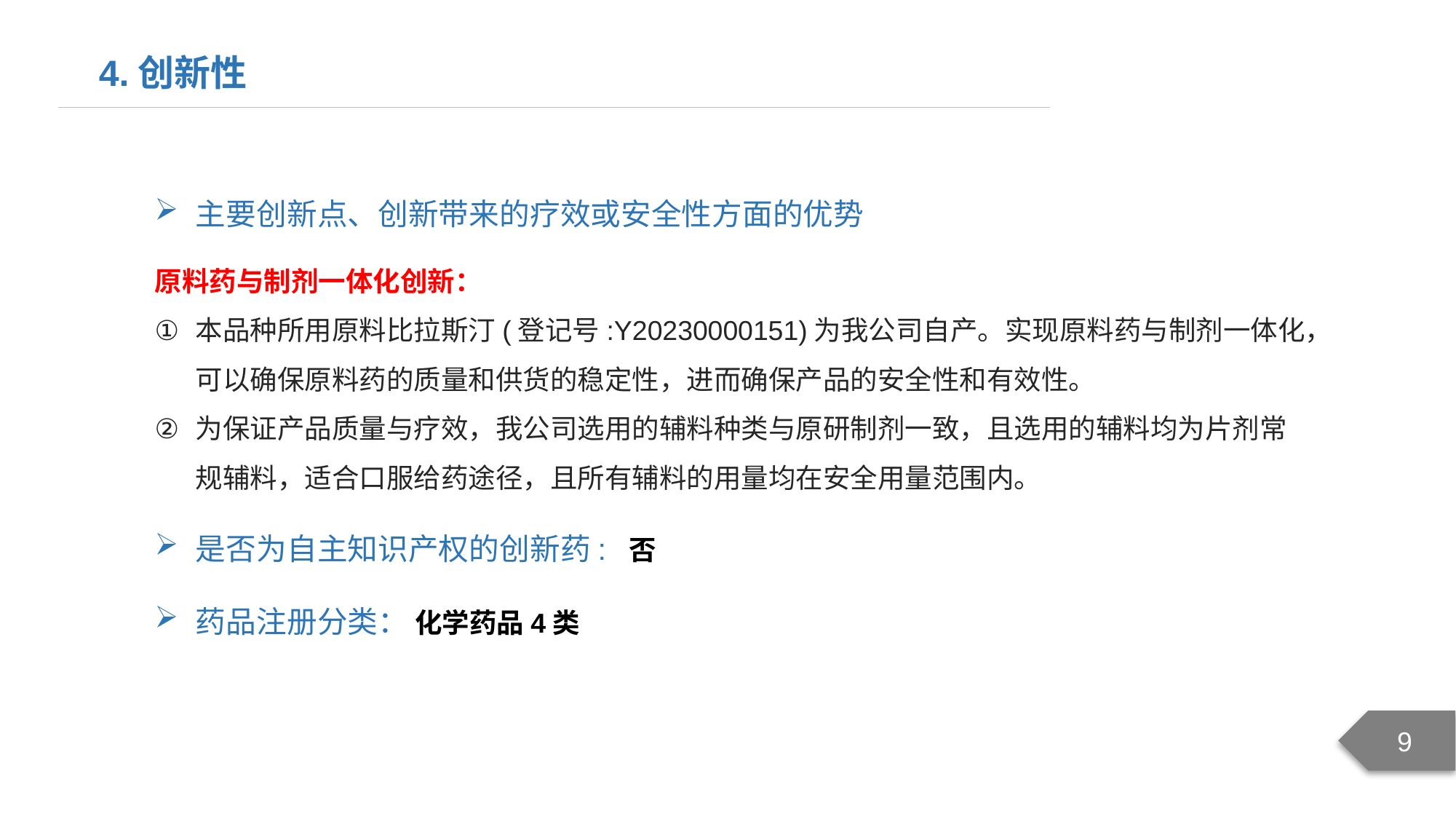

4.创新性
主要创新点、创新带来的疗效或安全性方面的优势
原料药与制剂一体化创新：
本品种所用原料比拉斯汀(登记号:Y20230000151)为我公司自产。实现原料药与制剂一体化，可以确保原料药的质量和供货的稳定性，进而确保产品的安全性和有效性。
为保证产品质量与疗效，我公司选用的辅料种类与原研制剂一致，且选用的辅料均为片剂常规辅料，适合口服给药途径，且所有辅料的用量均在安全用量范围内。
是否为自主知识产权的创新药:  否
药品注册分类： 化学药品4类